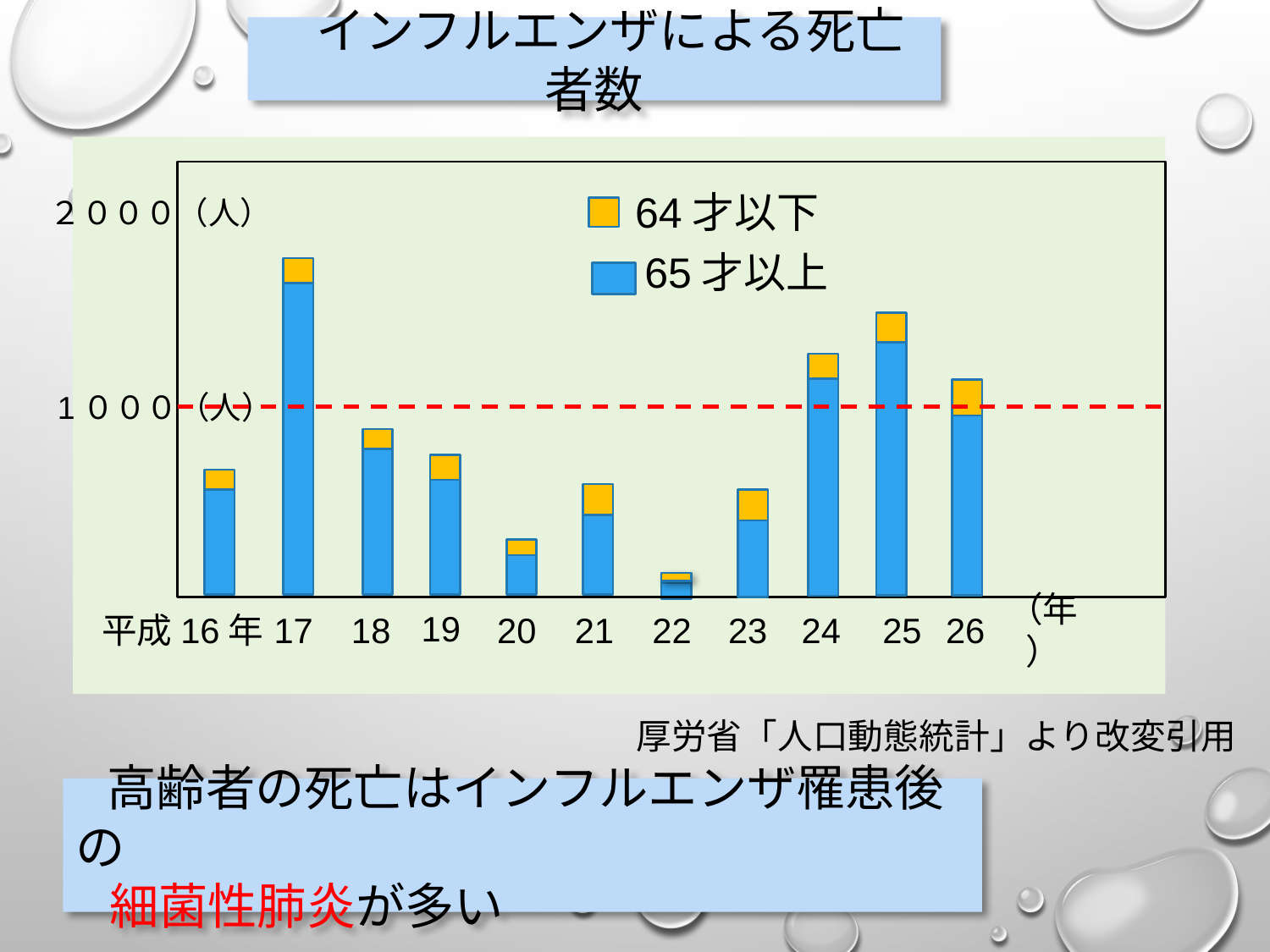

インフルエンザによる死亡者数

64才以下
２０００（人）

65才以上

1０００（人）

19
平成16年
17
18
20
21
23
24
25
26
（年）

22
　厚労省「人口動態統計」より改変引用
　高齢者の死亡はインフルエンザ罹患後の
  細菌性肺炎が多い